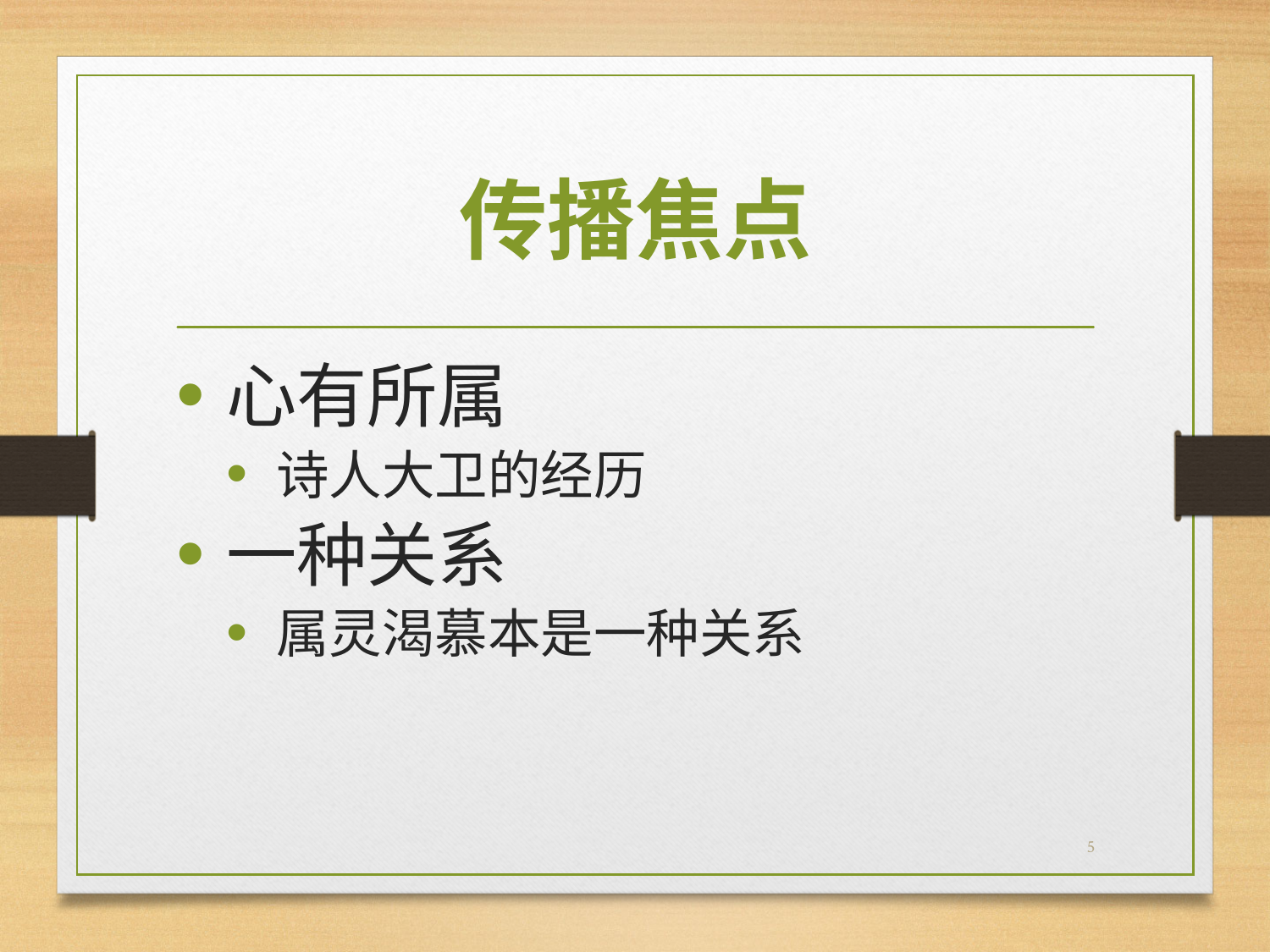

# 传播焦点
心有所属
诗人大卫的经历
一种关系
属灵渴慕本是一种关系
5